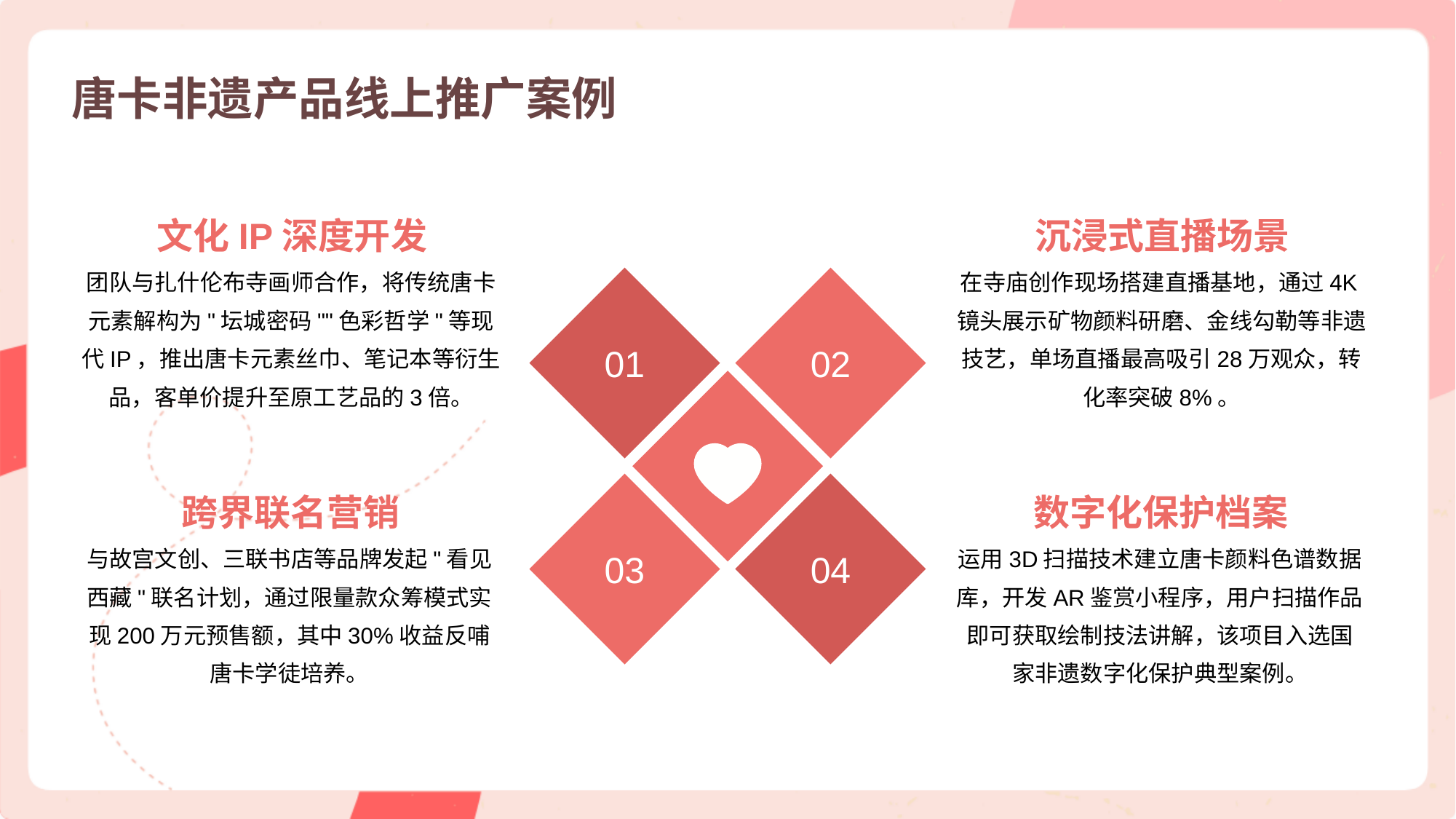

唐卡非遗产品线上推广案例
文化IP深度开发
沉浸式直播场景
团队与扎什伦布寺画师合作，将传统唐卡元素解构为"坛城密码""色彩哲学"等现代IP，推出唐卡元素丝巾、笔记本等衍生品，客单价提升至原工艺品的3倍。
在寺庙创作现场搭建直播基地，通过4K镜头展示矿物颜料研磨、金线勾勒等非遗技艺，单场直播最高吸引28万观众，转化率突破8%。

01
02

跨界联名营销

数字化保护档案
与故宫文创、三联书店等品牌发起"看见西藏"联名计划，通过限量款众筹模式实现200万元预售额，其中30%收益反哺唐卡学徒培养。
运用3D扫描技术建立唐卡颜料色谱数据库，开发AR鉴赏小程序，用户扫描作品即可获取绘制技法讲解，该项目入选国家非遗数字化保护典型案例。
03
04